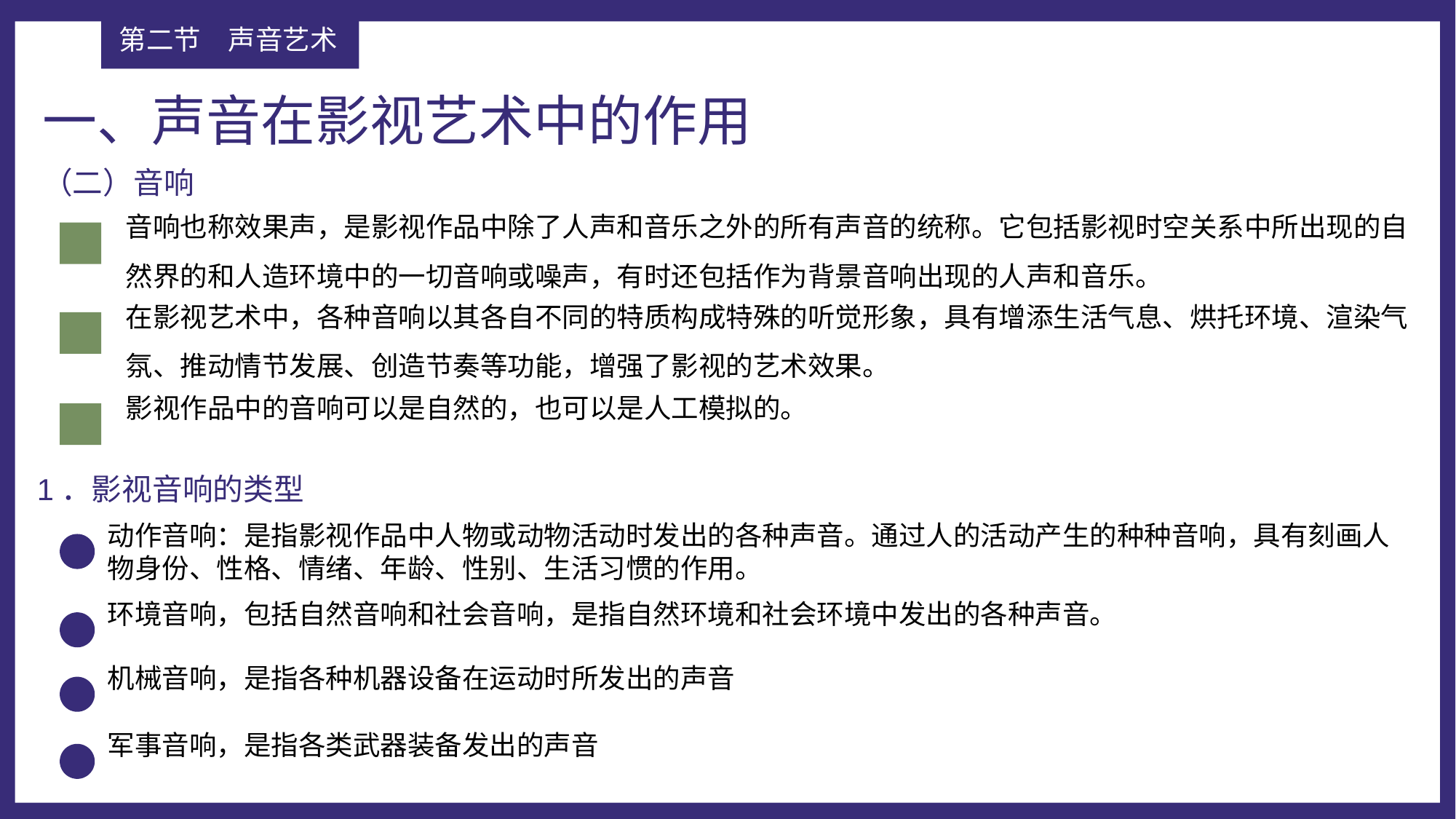

第二节	声音艺术
一、声音在影视艺术中的作用
（二）音响
音响也称效果声，是影视作品中除了人声和音乐之外的所有声音的统称。它包括影视时空关系中所出现的自然界的和人造环境中的一切音响或噪声，有时还包括作为背景音响出现的人声和音乐。

在影视艺术中，各种音响以其各自不同的特质构成特殊的听觉形象，具有增添生活气息、烘托环境、渲染气氛、推动情节发展、创造节奏等功能，增强了影视的艺术效果。

影视作品中的音响可以是自然的，也可以是人工模拟的。

1．影视音响的类型
动作音响：是指影视作品中人物或动物活动时发出的各种声音。通过人的活动产生的种种音响，具有刻画人物身份、性格、情绪、年龄、性别、生活习惯的作用。

环境音响，包括自然音响和社会音响，是指自然环境和社会环境中发出的各种声音。

机械音响，是指各种机器设备在运动时所发出的声音

军事音响，是指各类武器装备发出的声音